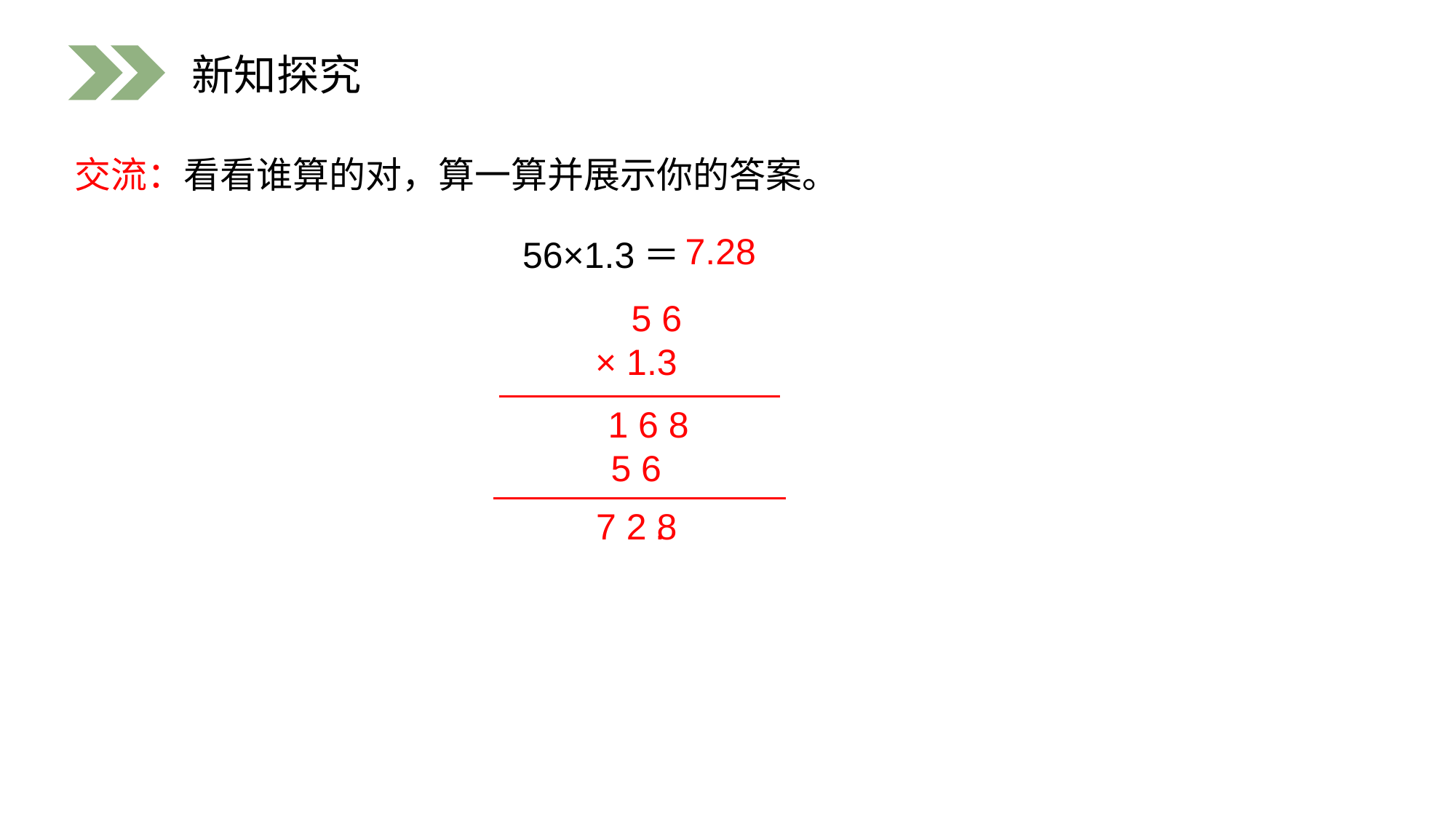

新知探究
交流：看看谁算的对，算一算并展示你的答案。
7.28
56×1.3＝
    5 6
× 1.3

1 6 8

5 6
.
7 2 8